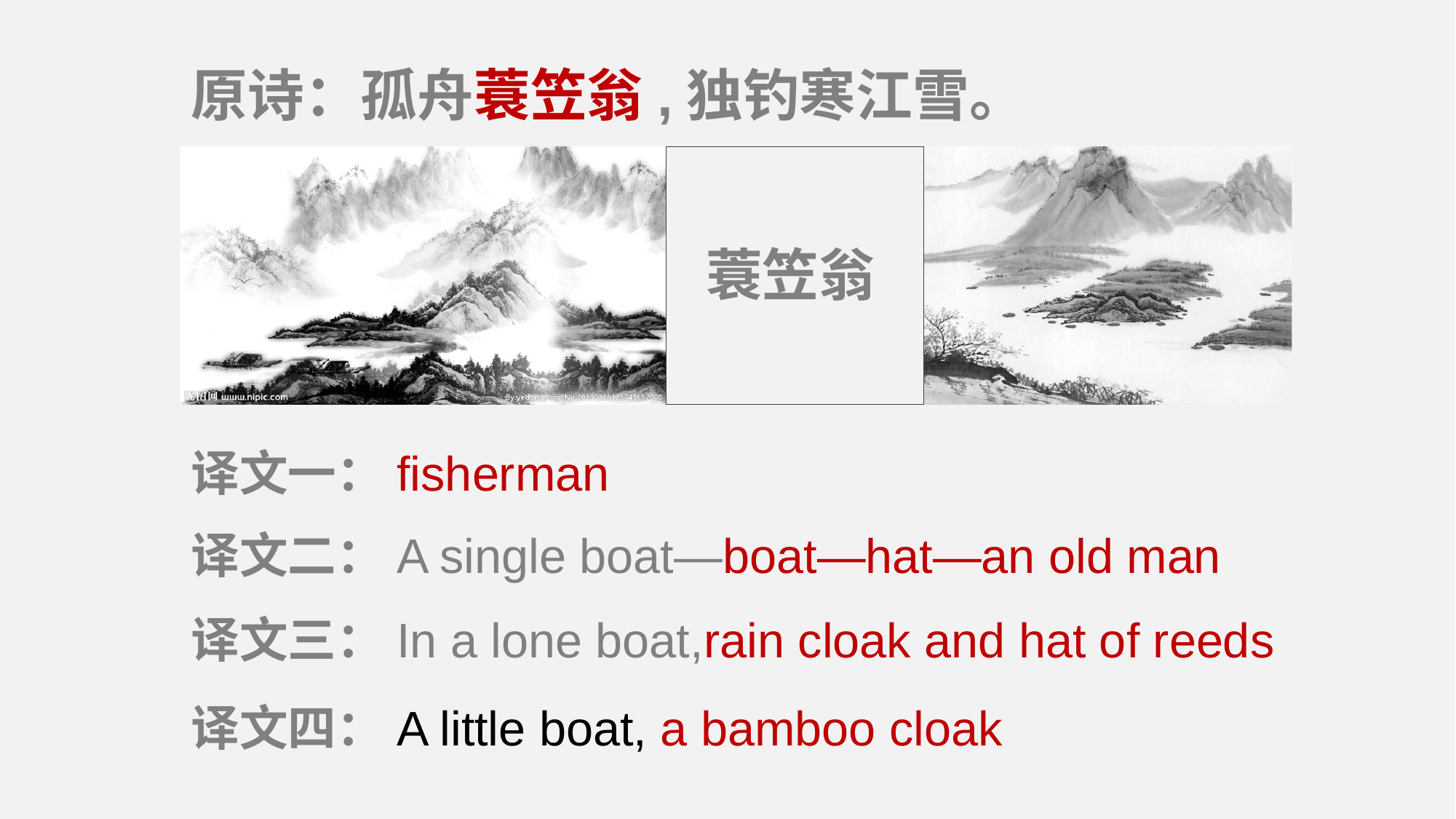

原诗：孤舟蓑笠翁,独钓寒江雪。

蓑笠翁
译文一：fisherman
译文二：A single boat—boat—hat—an old man
译文三：In a lone boat,rain cloak and hat of reeds
译文四：A little boat, a bamboo cloak